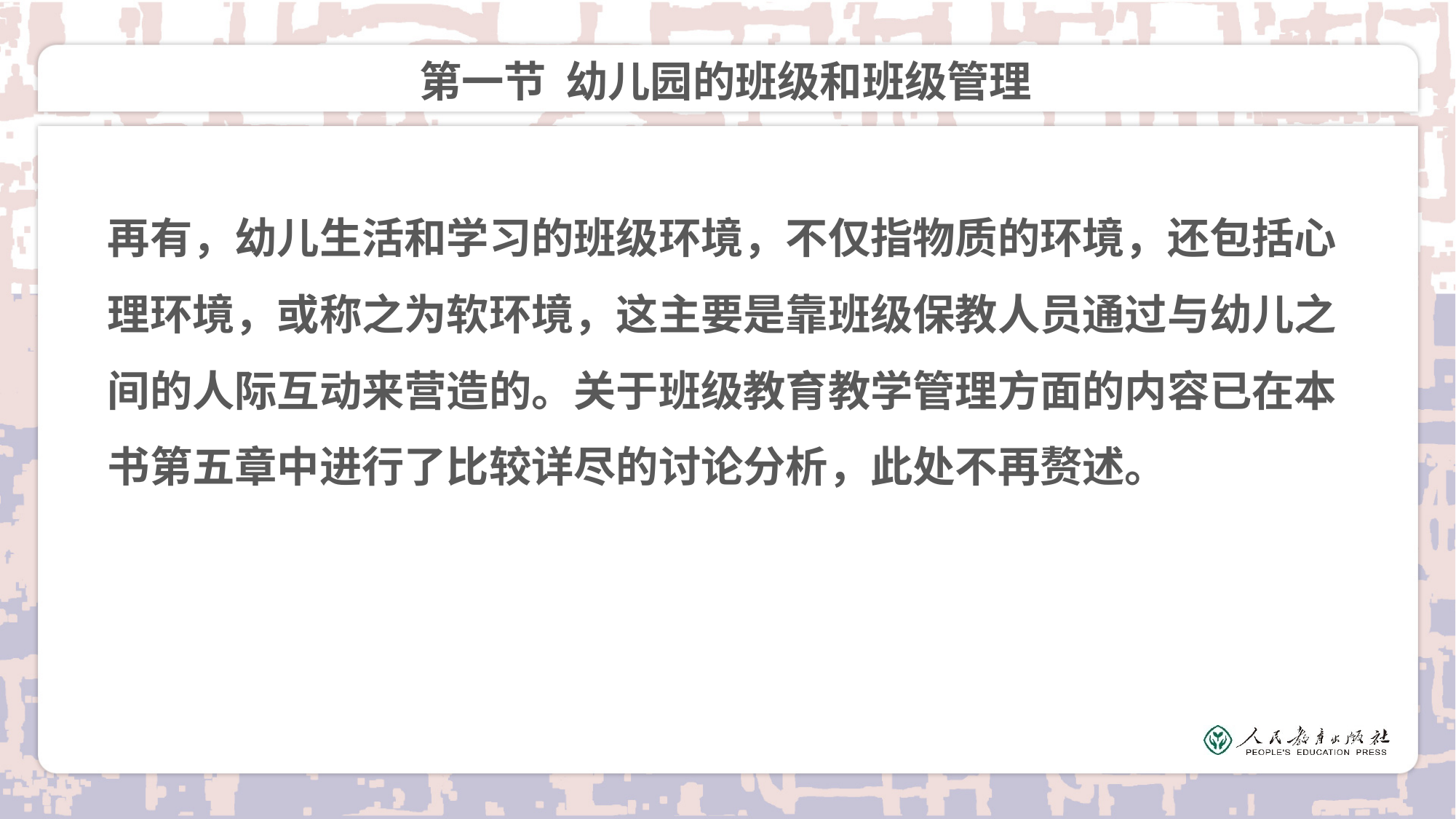

# 第一节  幼儿园的班级和班级管理
再有，幼儿生活和学习的班级环境，不仅指物质的环境，还包括心理环境，或称之为软环境，这主要是靠班级保教人员通过与幼儿之间的人际互动来营造的。关于班级教育教学管理方面的内容已在本书第五章中进行了比较详尽的讨论分析，此处不再赘述。